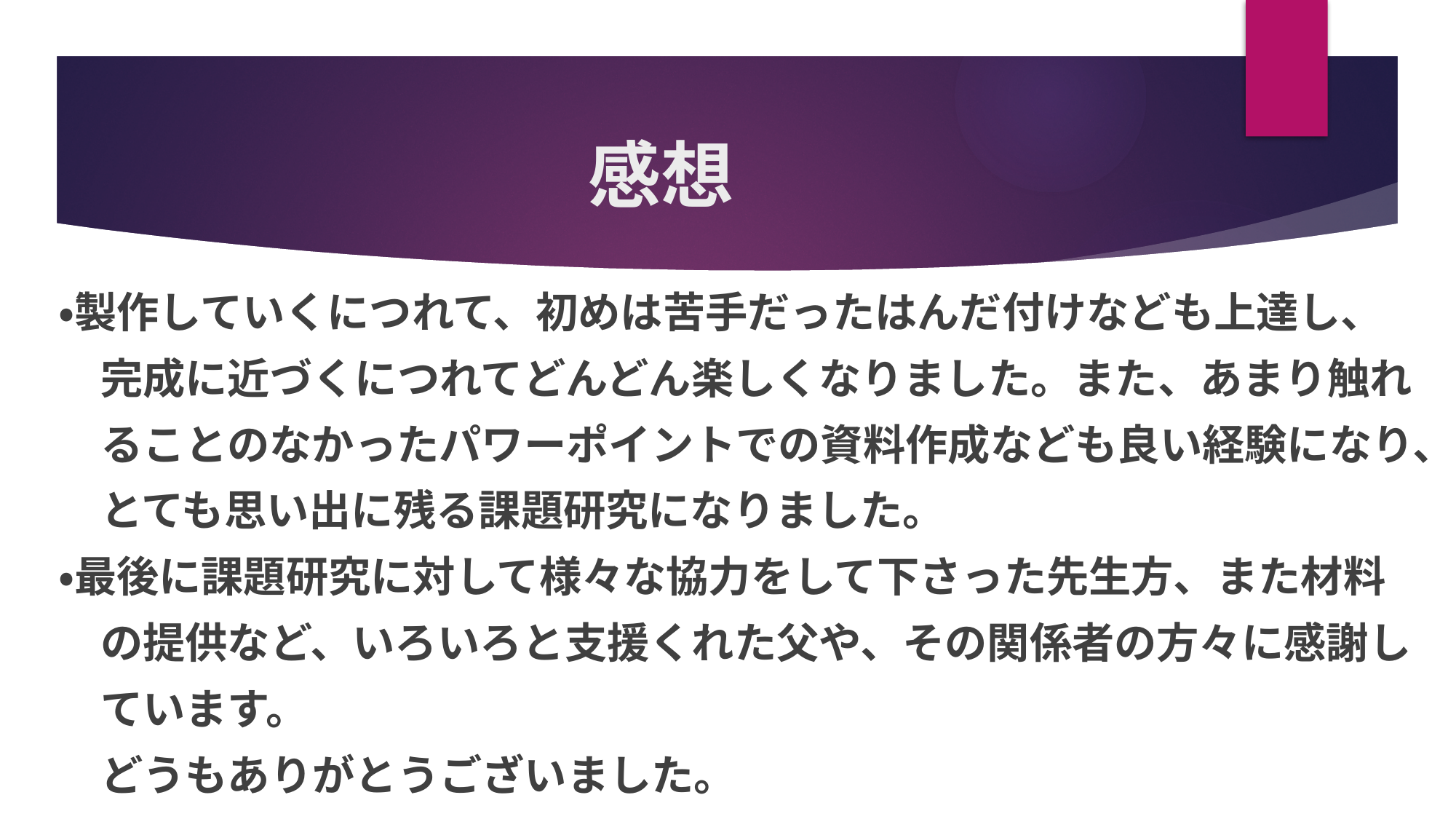

# 感想
・製作していくにつれて、初めは苦手だったはんだ付けなども上達し、
　完成に近づくにつれてどんどん楽しくなりました。また、あまり触れ
　ることのなかったパワーポイントでの資料作成なども良い経験になり、
　とても思い出に残る課題研究になりました。
・最後に課題研究に対して様々な協力をして下さった先生方、また材料
　の提供など、いろいろと支援くれた父や、その関係者の方々に感謝し
　ています。
　どうもありがとうございました。